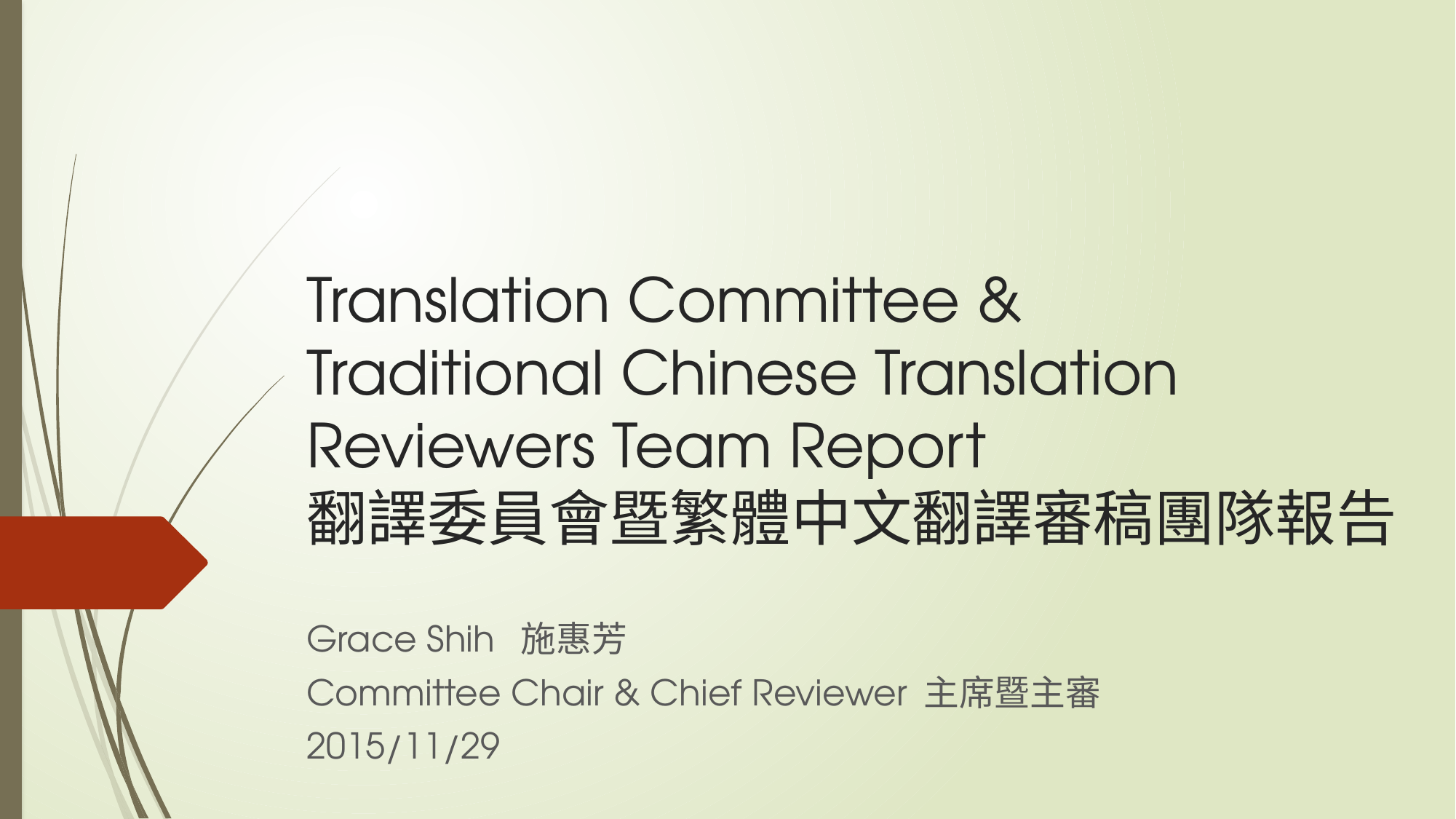

# Translation Committee & Traditional Chinese Translation Reviewers Team Report 翻譯委員會暨繁體中文翻譯審稿團隊報告
Grace Shih  施惠芳
Committee Chair & Chief Reviewer 主席暨主審
2015/11/29